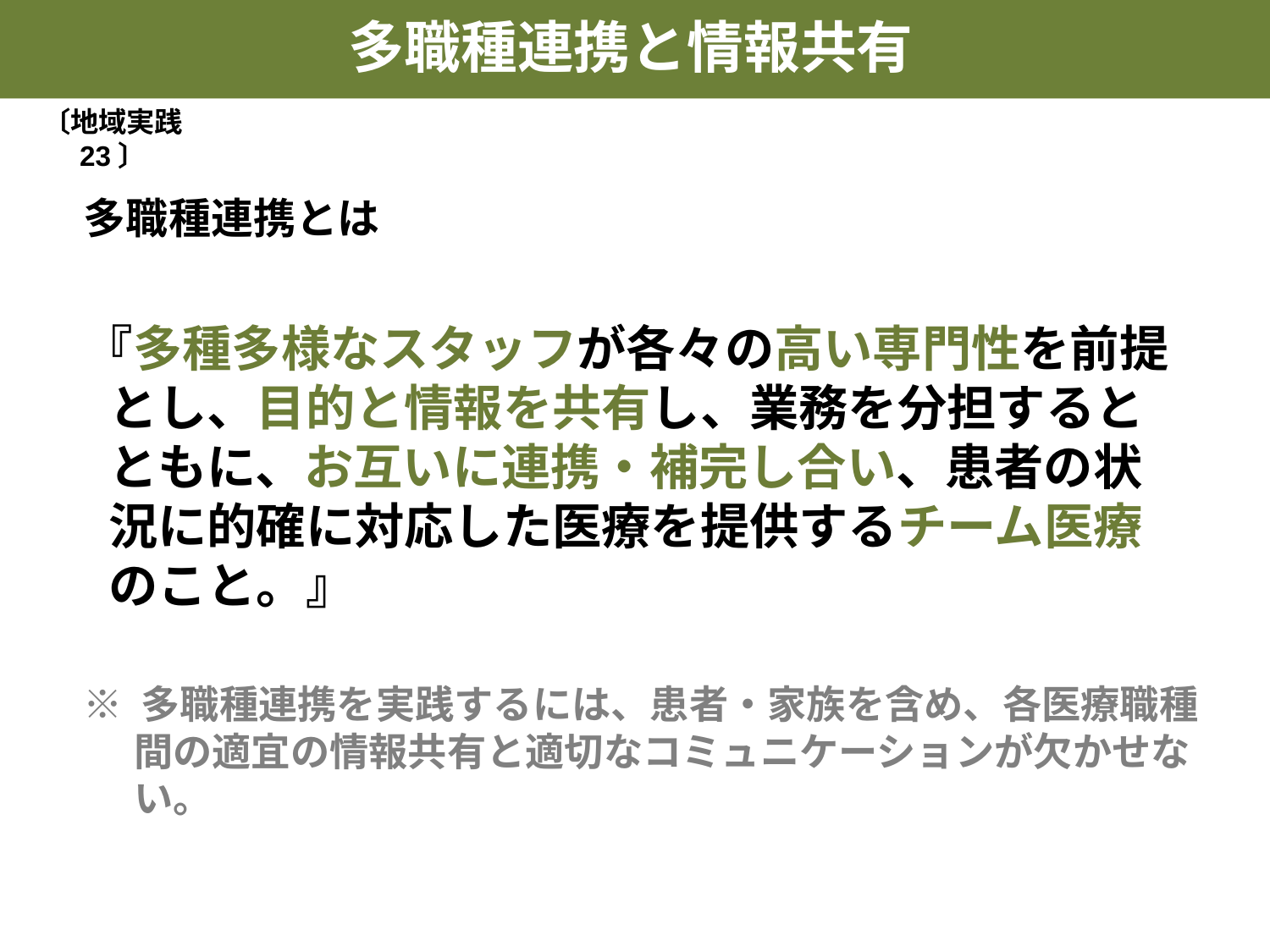

多職種連携と情報共有
〔地域実践 23〕
多職種連携とは
『多種多様なスタッフが各々の高い専門性を前提とし、目的と情報を共有し、業務を分担するとともに、お互いに連携・補完し合い、患者の状況に的確に対応した医療を提供するチーム医療のこと。』
※ 多職種連携を実践するには、患者・家族を含め、各医療職種間の適宜の情報共有と適切なコミュニケーションが欠かせない。